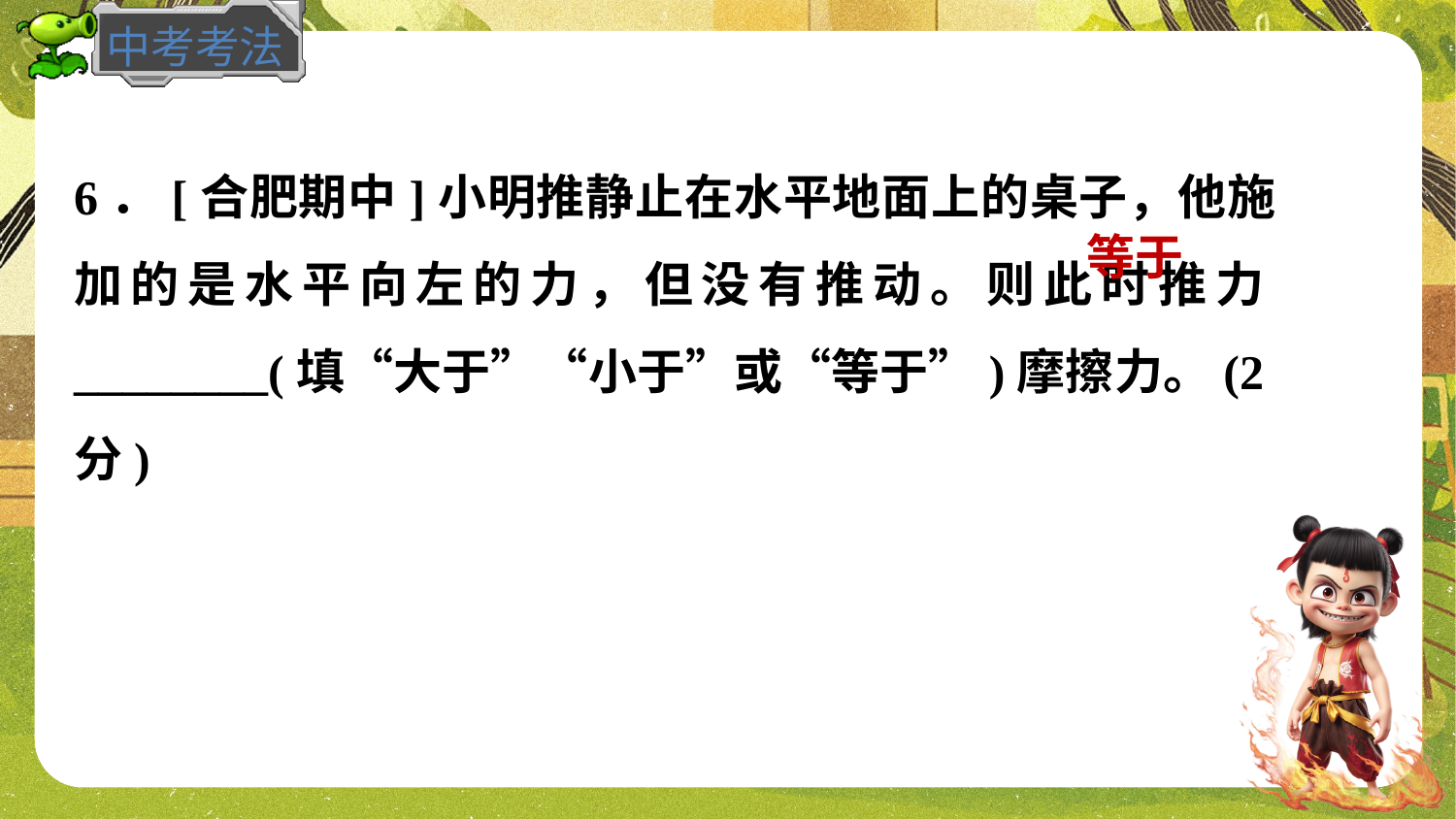

6．[合肥期中]小明推静止在水平地面上的桌子，他施加的是水平向左的力，但没有推动。则此时推力________(填“大于”“小于”或“等于”)摩擦力。(2分)
等于